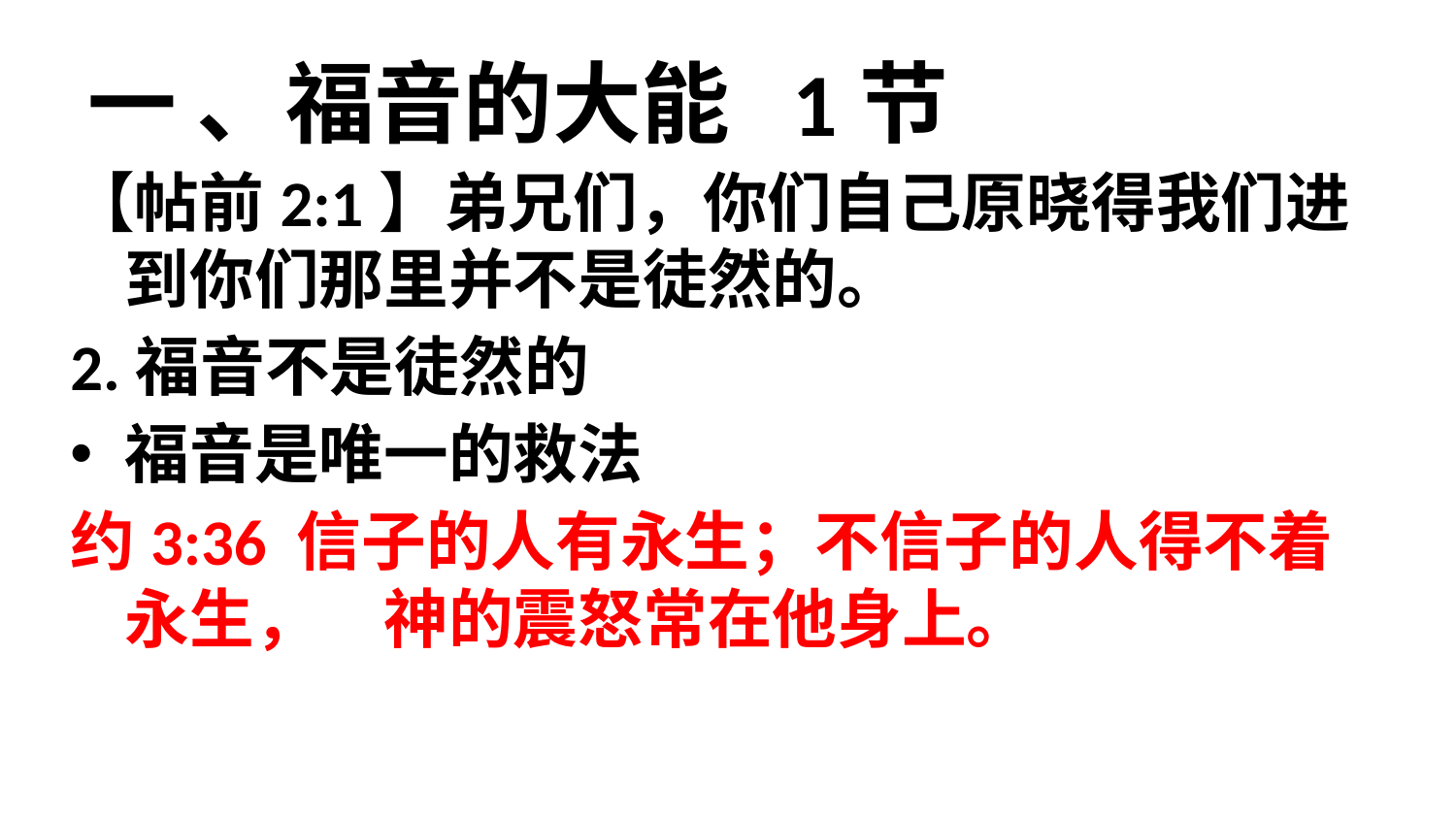

# 一 、福音的大能  1节
【帖前2:1】弟兄们，你们自己原晓得我们进到你们那里并不是徒然的。
2.福音不是徒然的
福音是唯一的救法
约3:36 信子的人有永生；不信子的人得不着永生，　神的震怒常在他身上。